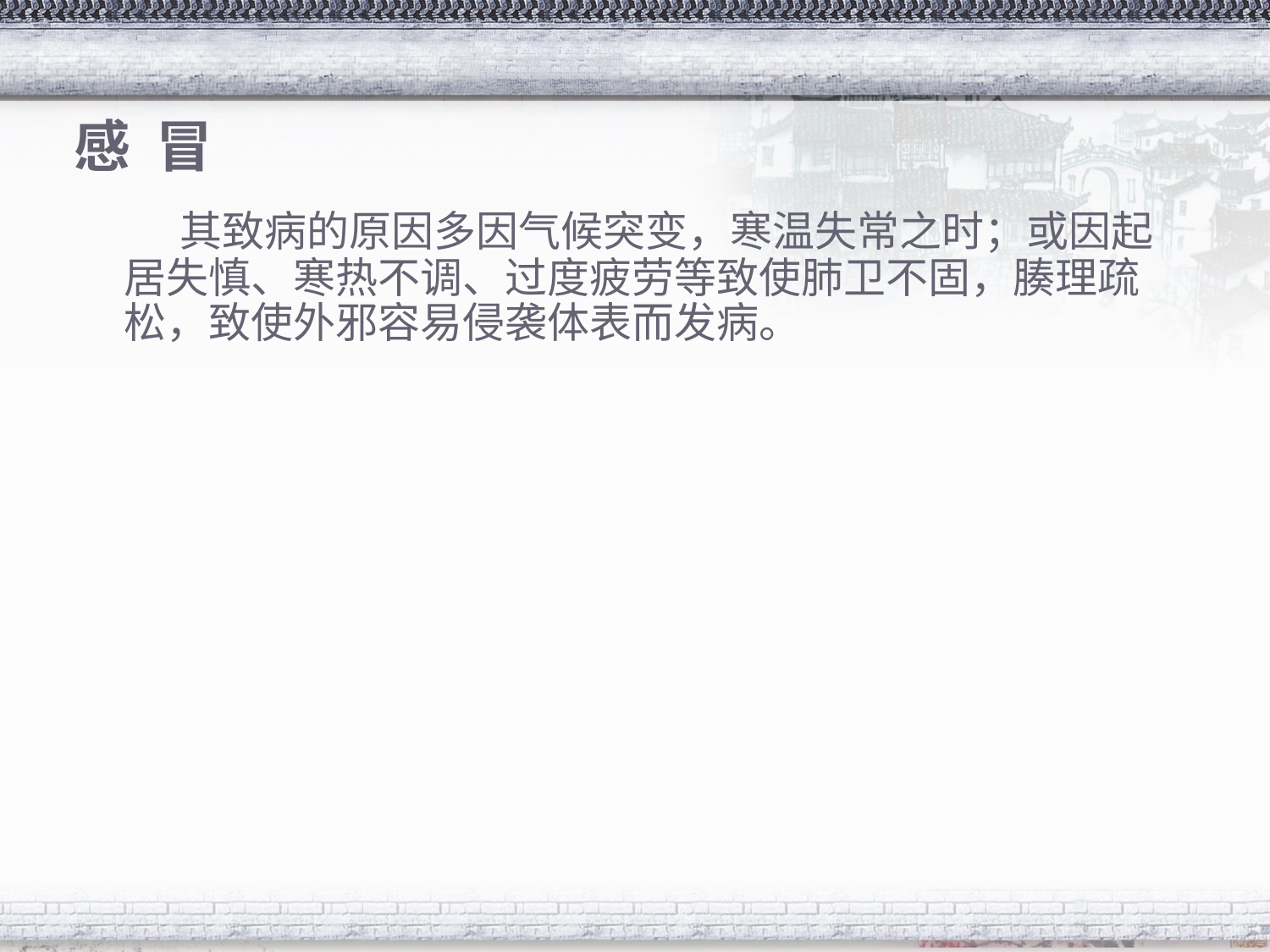

# 感  冒
          其致病的原因多因气候突变，寒温失常之时；或因起居失慎、寒热不调、过度疲劳等致使肺卫不固，腠理疏松，致使外邪容易侵袭体表而发病。